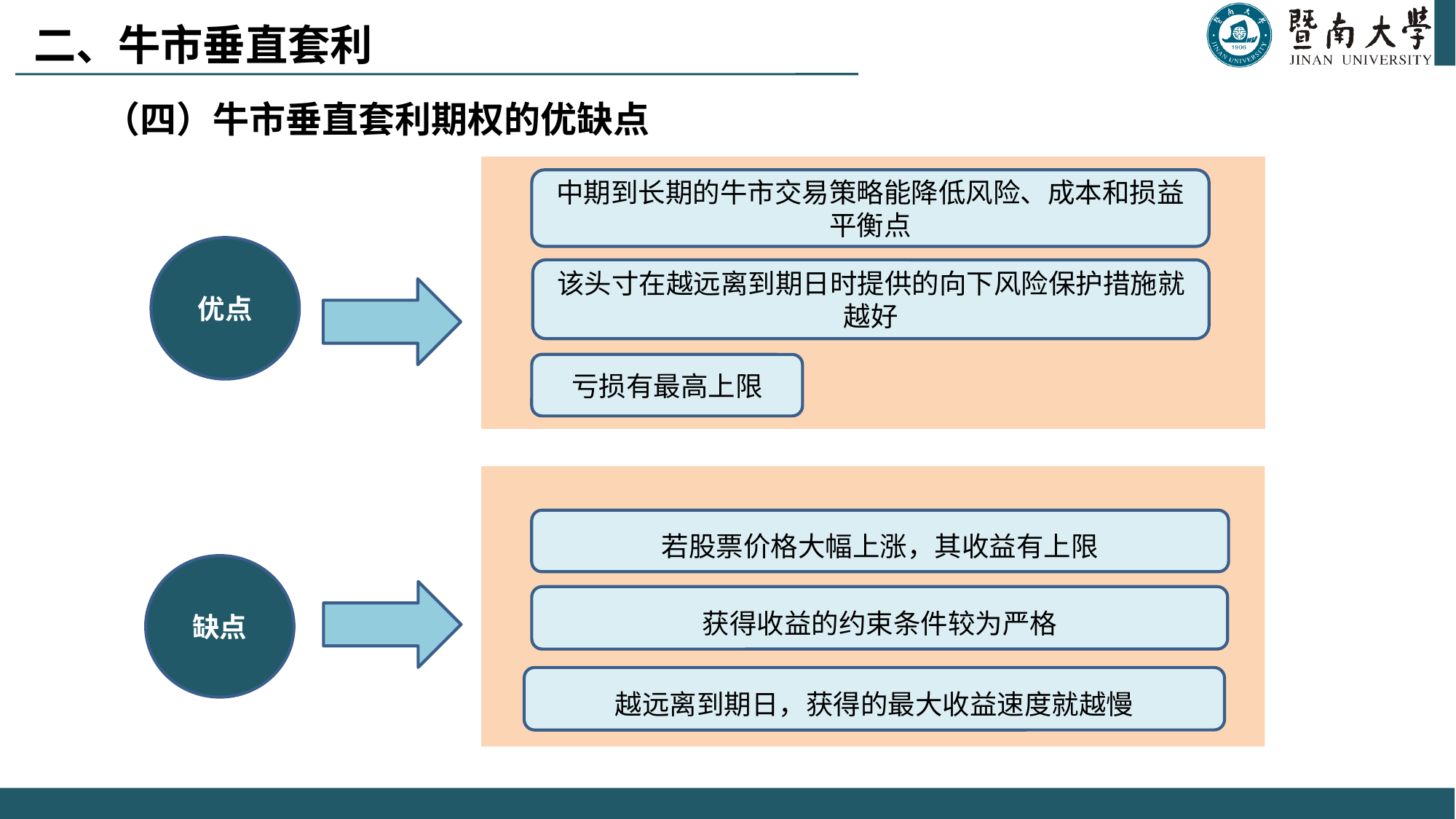

二、牛市垂直套利
（四）牛市垂直套利期权的优缺点

中期到长期的牛市交易策略能降低风险、成本和损益平衡点
优点
该头寸在越远离到期日时提供的向下风险保护措施就越好

亏损有最高上限

若股票价格大幅上涨，其收益有上限
缺点
获得收益的约束条件较为严格

越远离到期日，获得的最大收益速度就越慢